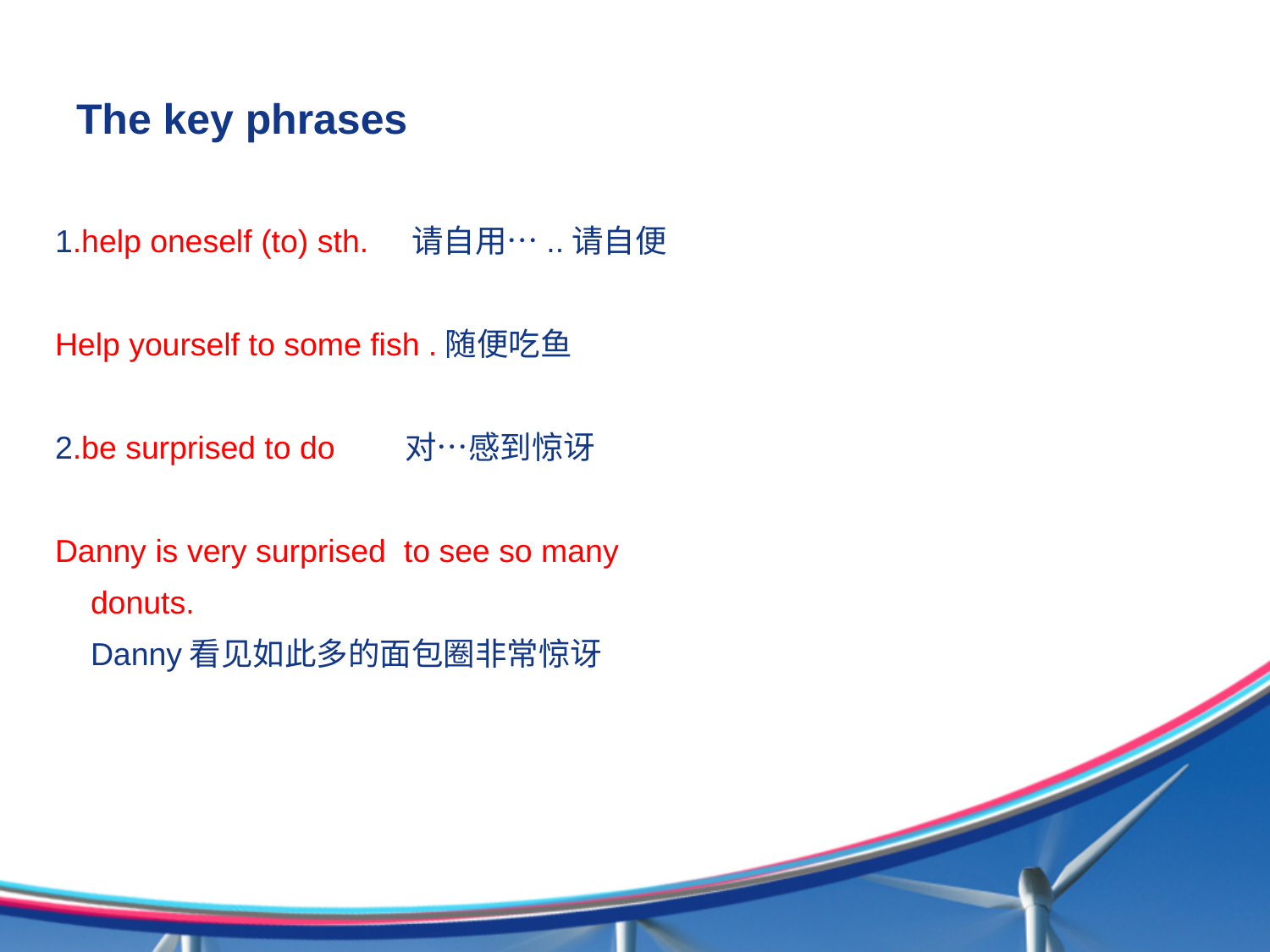

# The key phrases
1.help oneself (to) sth.    请自用…..请自便

Help yourself to some fish .随便吃鱼

2.be surprised to do       对…感到惊讶

Danny is very surprised  to see so many
    donuts.
    Danny看见如此多的面包圈非常惊讶